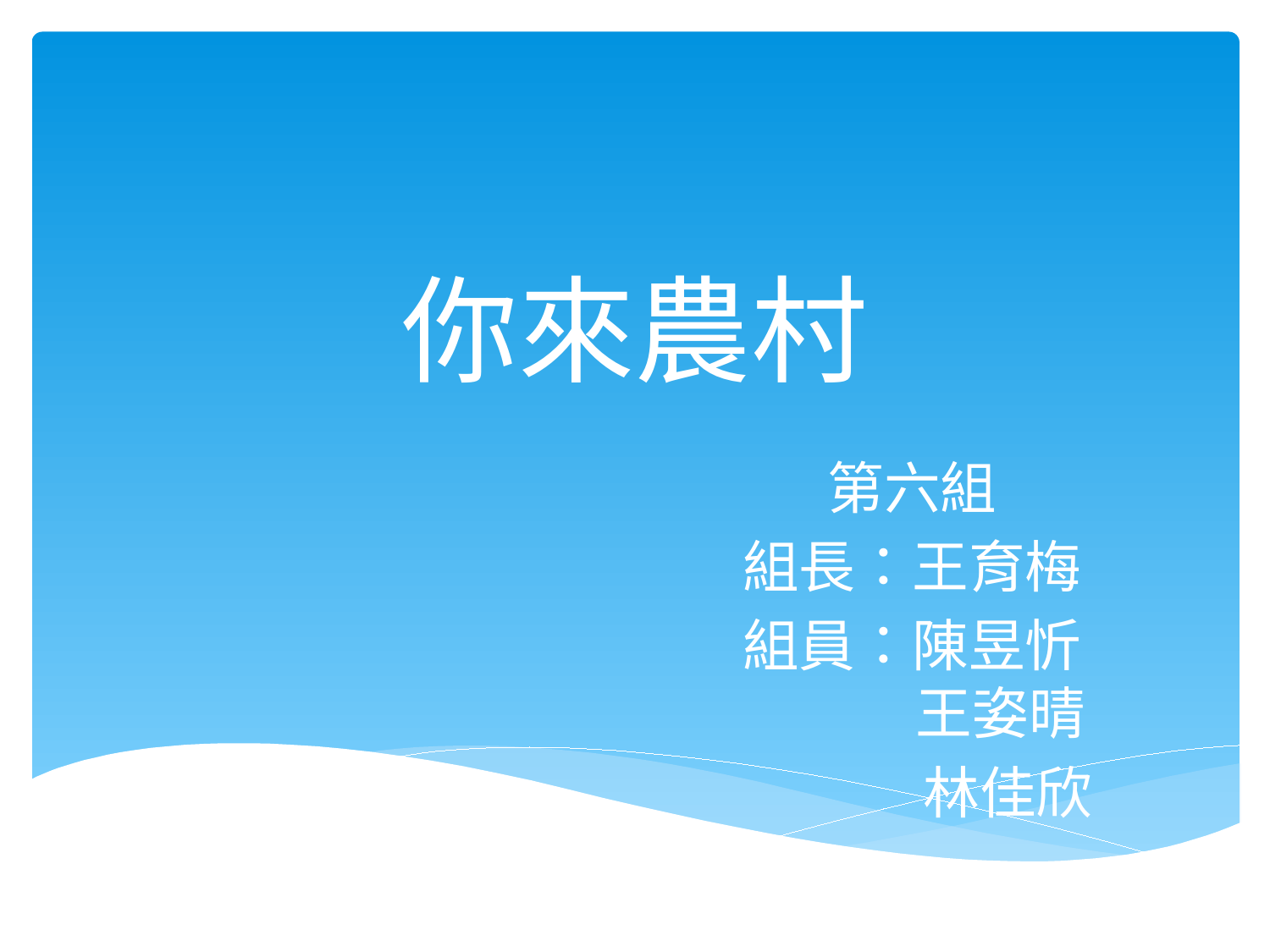

# 你來農村
第六組
組長：王育梅
組員：陳昱忻
              王姿晴
              林佳欣